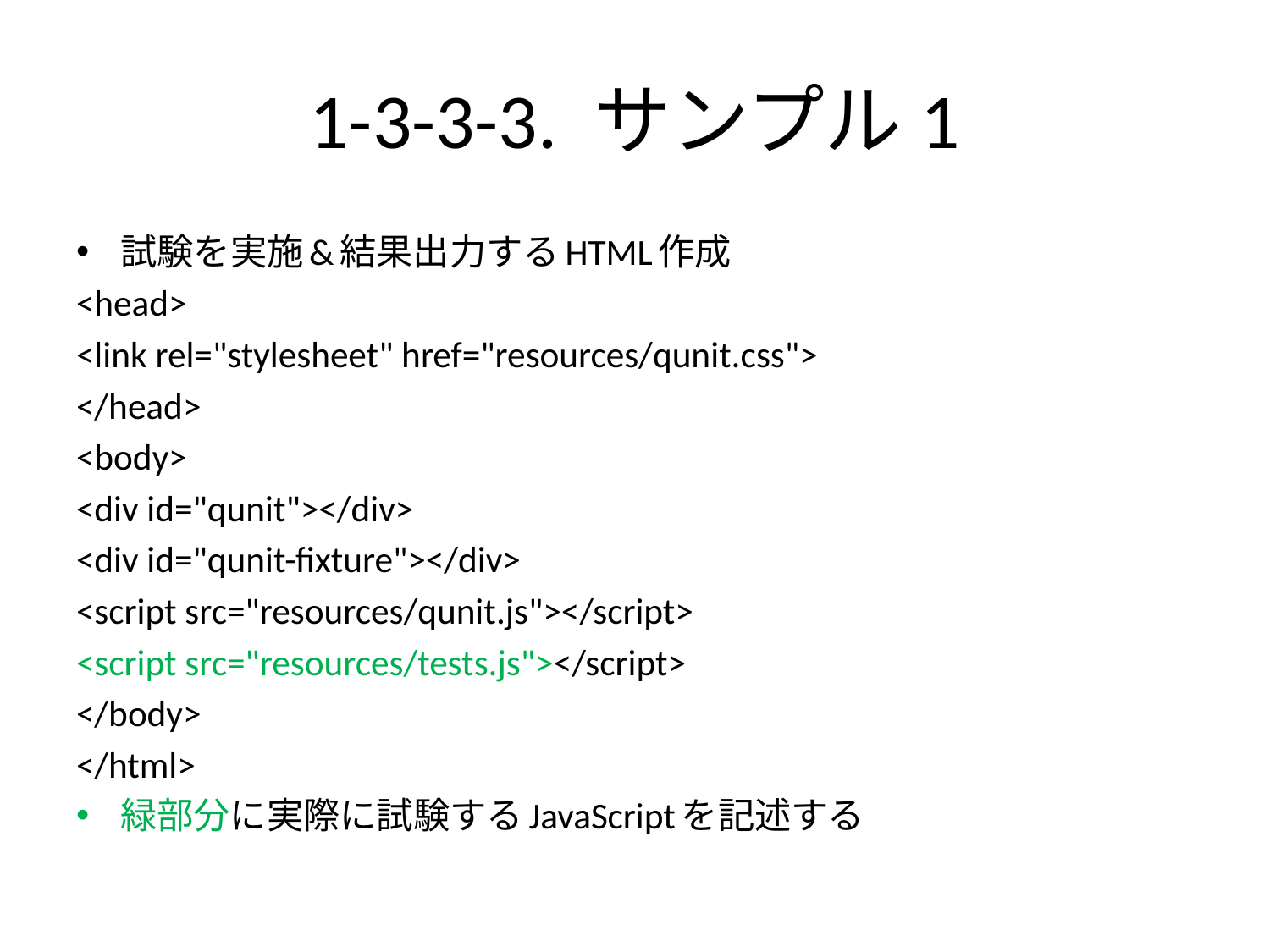

# 1-3-3-3. サンプル1
試験を実施&結果出力するHTML作成
<head>
<link rel="stylesheet" href="resources/qunit.css">
</head>
<body>
<div id="qunit"></div>
<div id="qunit-fixture"></div>
<script src="resources/qunit.js"></script>
<script src="resources/tests.js"></script>
</body>
</html>
緑部分に実際に試験するJavaScriptを記述する